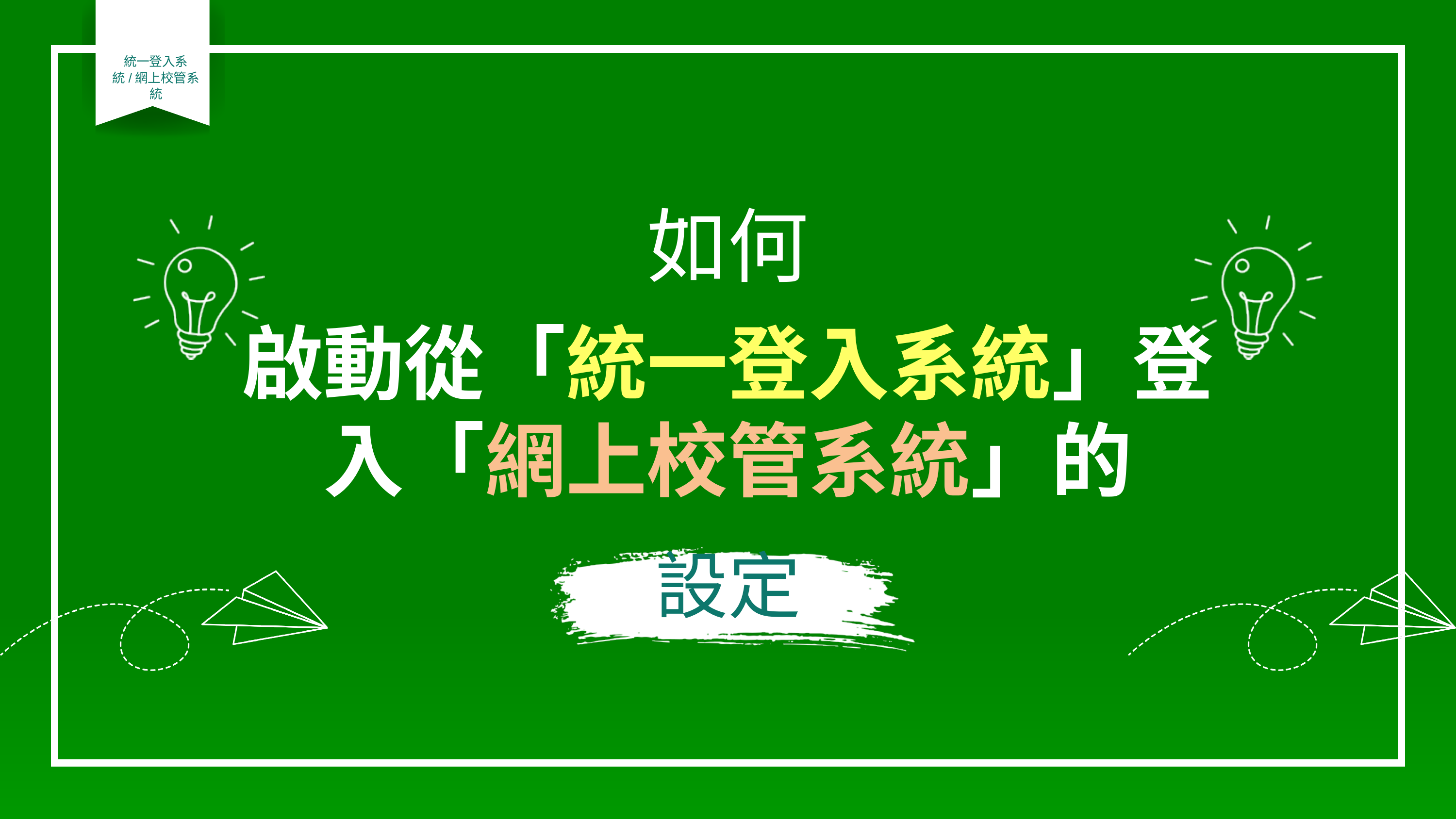

統一登入系統/網上校管系統
如何

啟動從「統一登入系統」登入「網上校管系統」的

設定